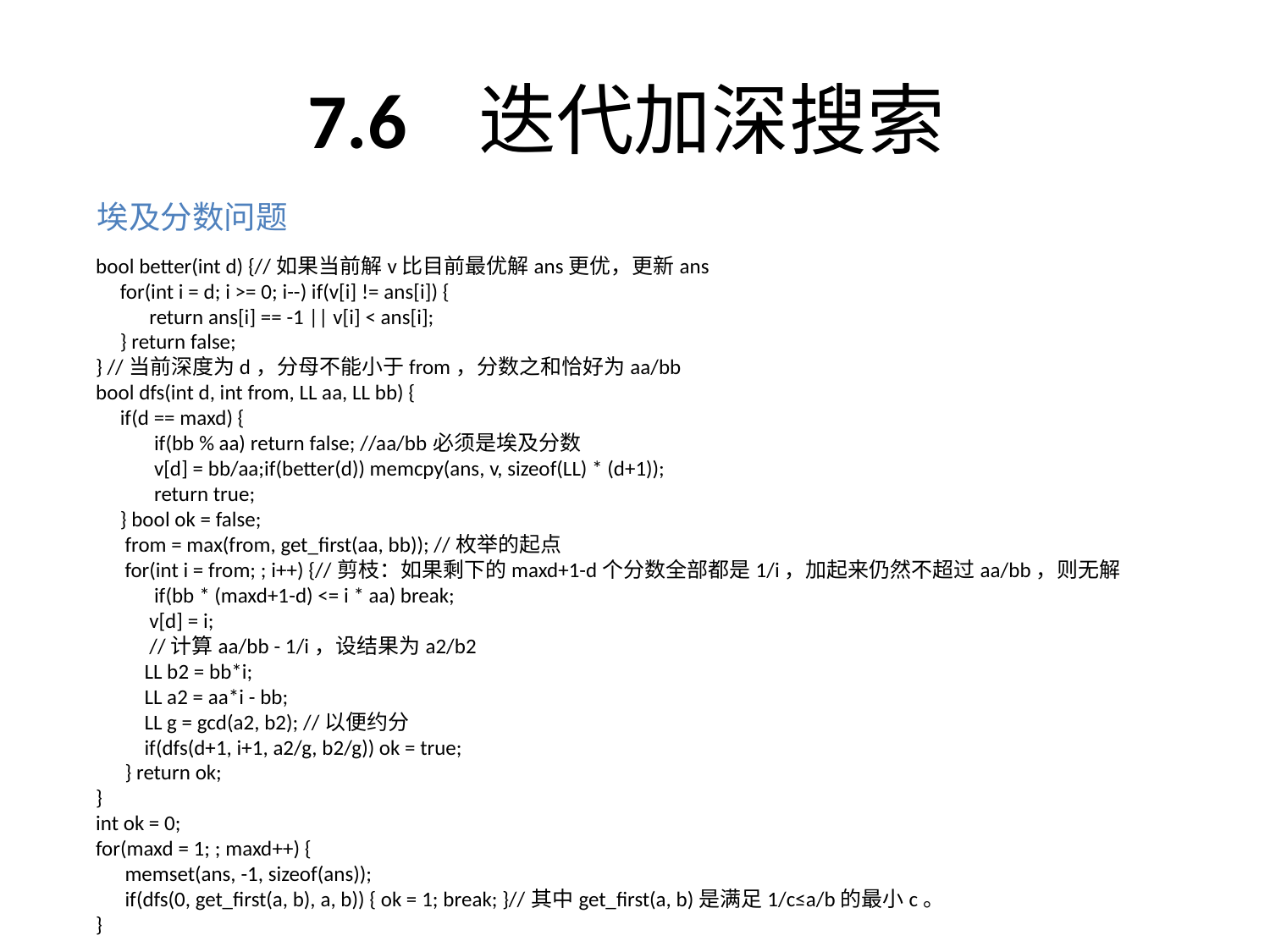

# 7.6   迭代加深搜索
埃及分数问题
bool better(int d) {//如果当前解v比目前最优解ans更优，更新ans
     for(int i = d; i >= 0; i--) if(v[i] != ans[i]) {
           return ans[i] == -1 || v[i] < ans[i];
     } return false;
} //当前深度为d，分母不能小于from，分数之和恰好为aa/bb
bool dfs(int d, int from, LL aa, LL bb) {
     if(d == maxd) {
            if(bb % aa) return false; //aa/bb必须是埃及分数
            v[d] = bb/aa;if(better(d)) memcpy(ans, v, sizeof(LL) * (d+1));
            return true;
     } bool ok = false;
      from = max(from, get_first(aa, bb)); //枚举的起点
      for(int i = from; ; i++) {//剪枝：如果剩下的maxd+1-d个分数全部都是1/i，加起来仍然不超过aa/bb，则无解
            if(bb * (maxd+1-d) <= i * aa) break;
           v[d] = i;
           //计算aa/bb - 1/i，设结果为a2/b2
          LL b2 = bb*i;
          LL a2 = aa*i - bb;
          LL g = gcd(a2, b2); //以便约分
          if(dfs(d+1, i+1, a2/g, b2/g)) ok = true;
      } return ok;
}
int ok = 0;
for(maxd = 1; ; maxd++) {
      memset(ans, -1, sizeof(ans));
      if(dfs(0, get_first(a, b), a, b)) { ok = 1; break; }//其中get_first(a, b)是满足1/c≤a/b的最小c。
}